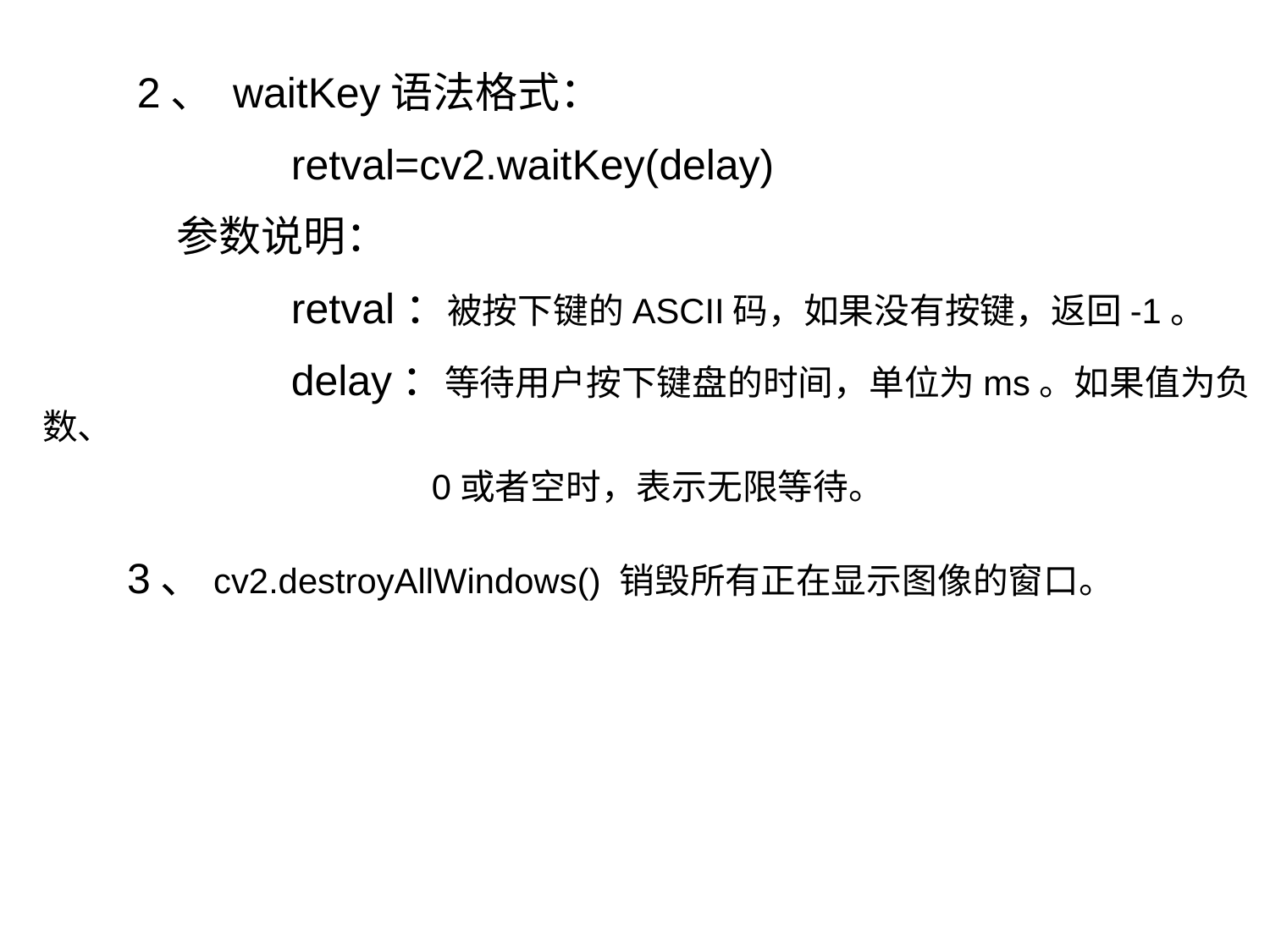

2、 waitKey语法格式：
                     retval=cv2.waitKey(delay)
             参数说明：
                     retval：被按下键的ASCII码，如果没有按键，返回-1。
                     delay：等待用户按下键盘的时间，单位为ms。如果值为负数、
                                        0或者空时，表示无限等待。
        3、cv2.destroyAllWindows() 销毁所有正在显示图像的窗口。